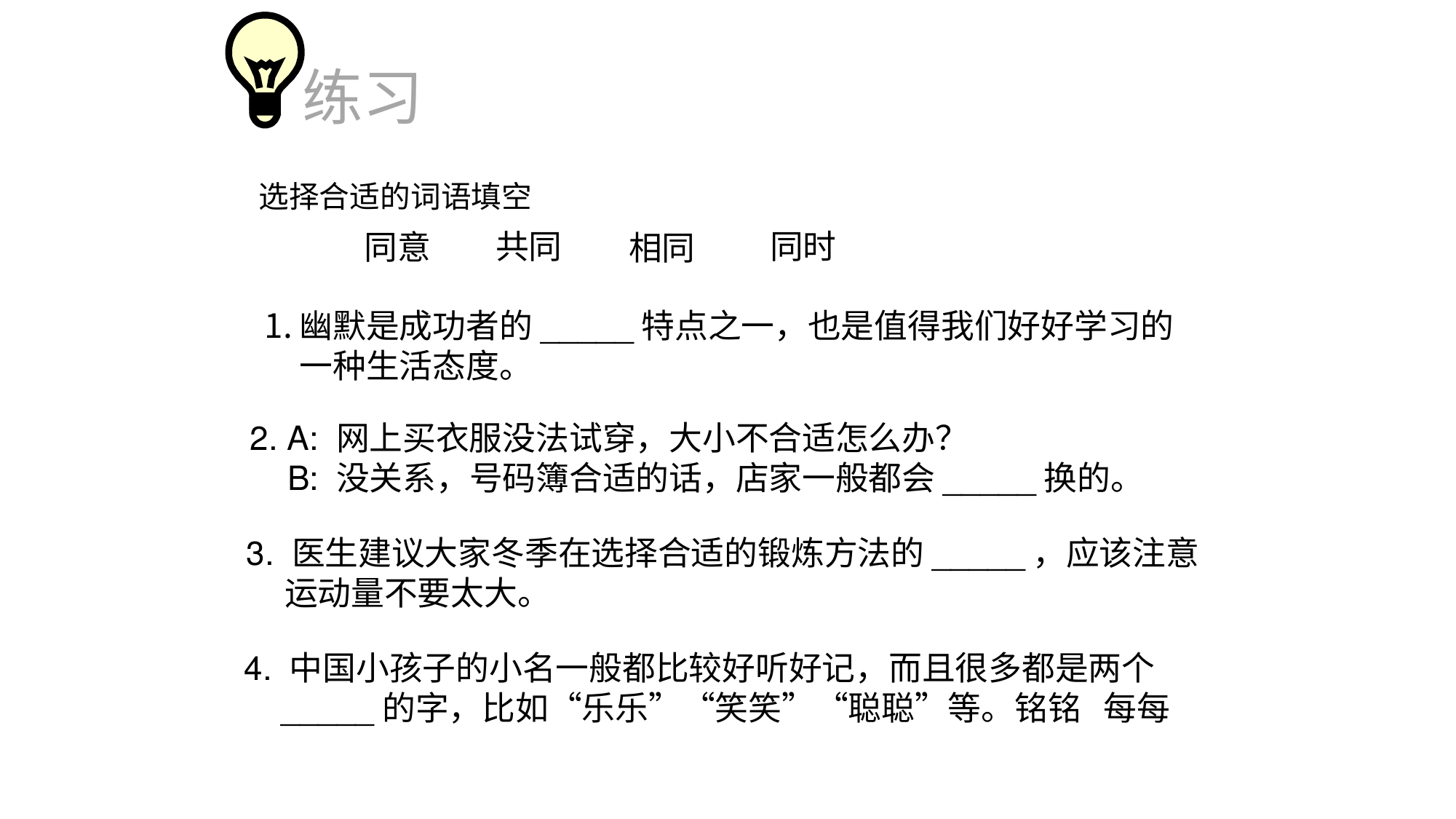

练习
选择合适的词语填空
共同
同时
同意
相同
幽默是成功者的_____特点之一，也是值得我们好好学习的一种生活态度。
2. A: 网上买衣服没法试穿，大小不合适怎么办？
    B: 没关系，号码簿合适的话，店家一般都会_____换的。
3. 医生建议大家冬季在选择合适的锻炼方法的_____，应该注意
    运动量不要太大。
4. 中国小孩子的小名一般都比较好听好记，而且很多都是两个
    _____的字，比如“乐乐”“笑笑”“聪聪”等。铭铭   每每